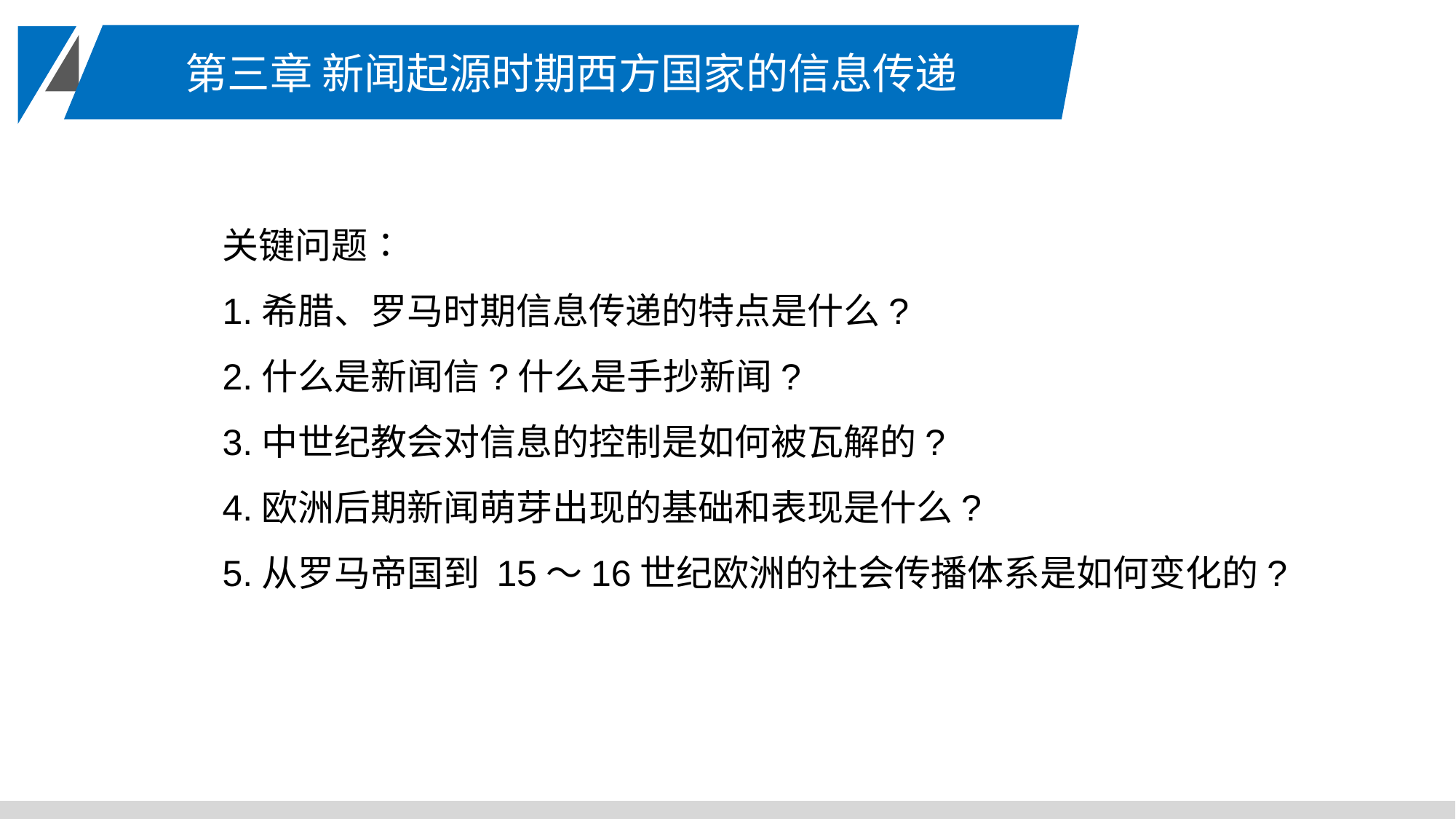

第三章 新闻起源时期西方国家的信息传递
关键问题∶
1.希腊、罗马时期信息传递的特点是什么?
2.什么是新闻信?什么是手抄新闻?
3.中世纪教会对信息的控制是如何被瓦解的?
4.欧洲后期新闻萌芽出现的基础和表现是什么?
5.从罗马帝国到 15～16世纪欧洲的社会传播体系是如何变化的?